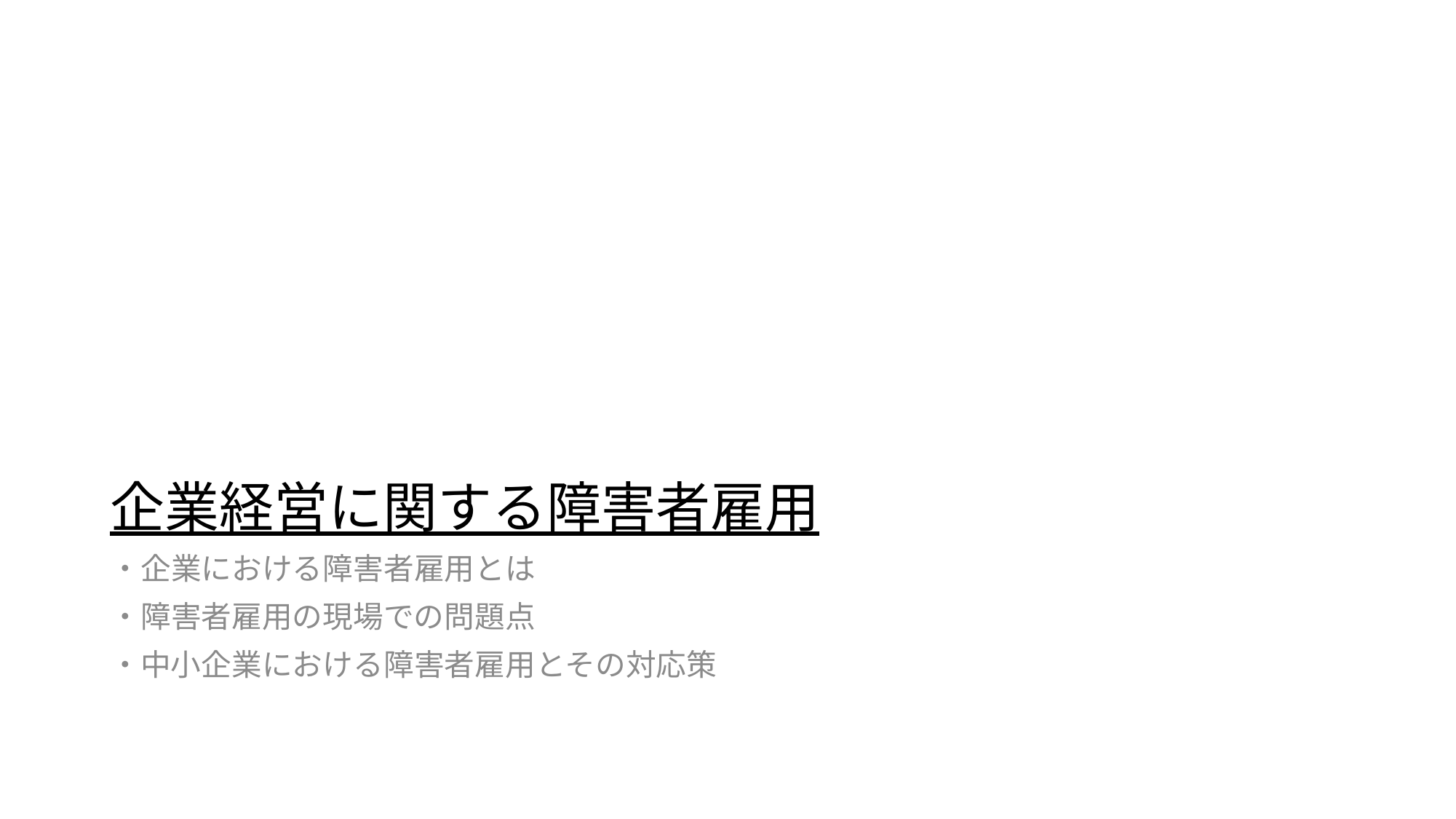

# 企業経営に関する障害者雇用
・企業における障害者雇用とは
・障害者雇用の現場での問題点
・中小企業における障害者雇用とその対応策